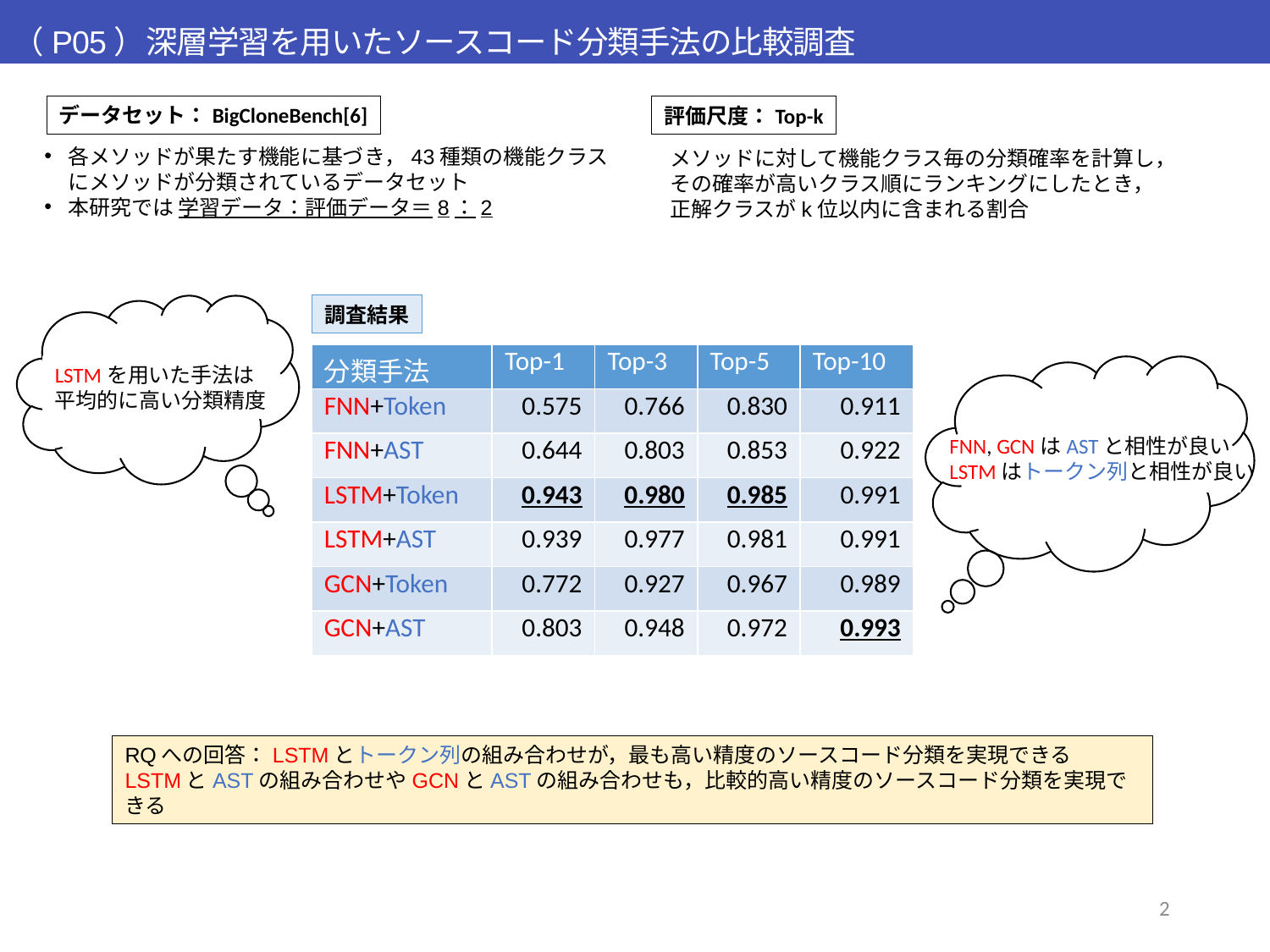

（P05）深層学習を用いたソースコード分類手法の比較調査
データセット：BigCloneBench[6]
評価尺度：Top-k
各メソッドが果たす機能に基づき，43種類の機能クラスにメソッドが分類されているデータセット
本研究では 学習データ：評価データ＝8：2
メソッドに対して機能クラス毎の分類確率を計算し，
その確率が高いクラス順にランキングにしたとき，
正解クラスがk位以内に含まれる割合
調査結果

| 分類手法 | Top-1 | Top-3 | Top-5 | Top-10 |
| --- | --- | --- | --- | --- |
| FNN+Token | 0.575 | 0.766 | 0.830 | 0.911 |
| FNN+AST | 0.644 | 0.803 | 0.853 | 0.922 |
| LSTM+Token | 0.943 | 0.980 | 0.985 | 0.991 |
| LSTM+AST | 0.939 | 0.977 | 0.981 | 0.991 |
| GCN+Token | 0.772 | 0.927 | 0.967 | 0.989 |
| GCN+AST | 0.803 | 0.948 | 0.972 | 0.993 |
LSTMを用いた手法は
平均的に高い分類精度

FNN, GCNはASTと相性が良い
LSTMはトークン列と相性が良い

RQへの回答：LSTMとトークン列の組み合わせが，最も高い精度のソースコード分類を実現できる
LSTMとASTの組み合わせやGCNとASTの組み合わせも，比較的高い精度のソースコード分類を実現できる
2